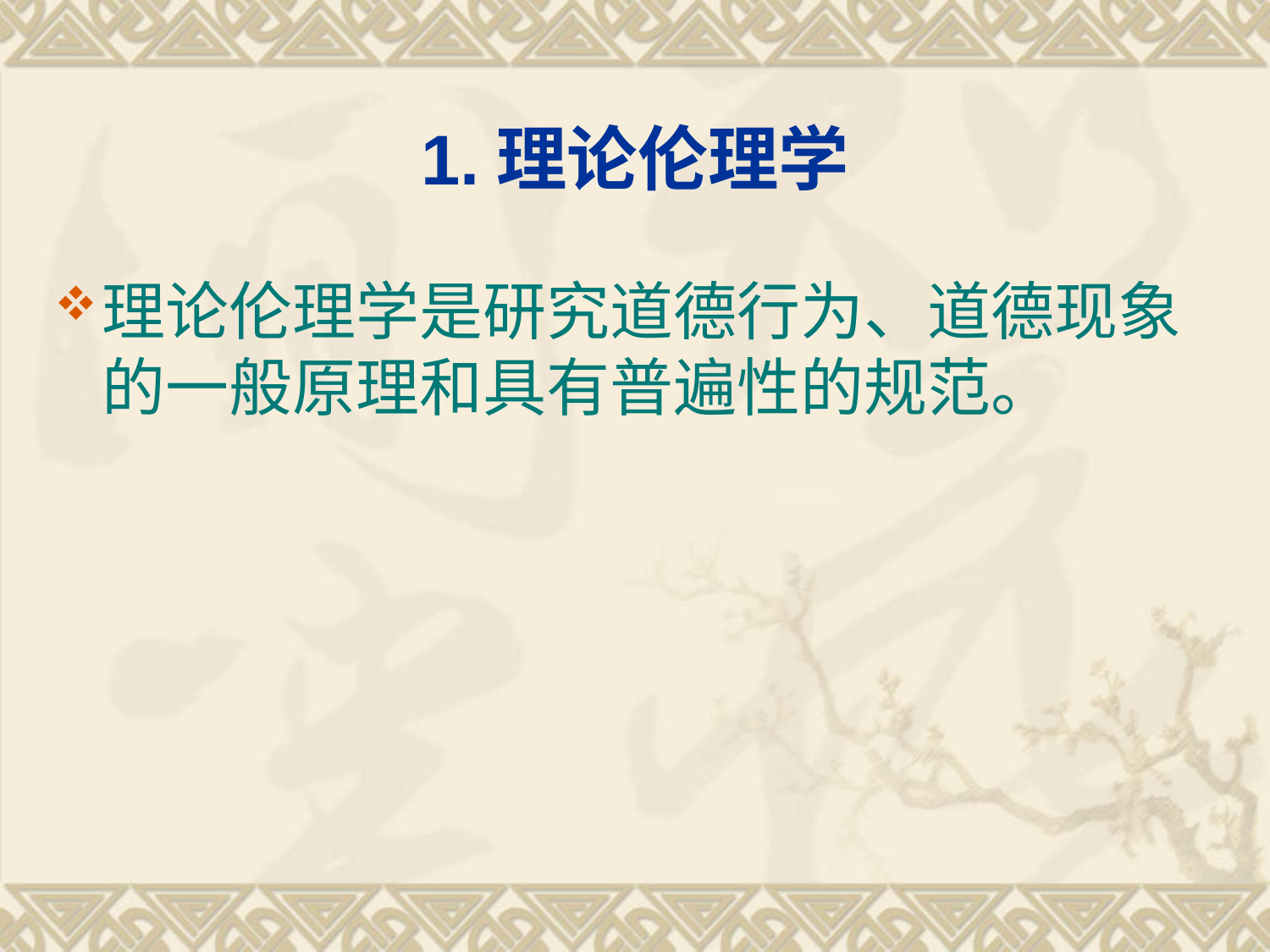

# 1.理论伦理学
理论伦理学是研究道德行为、道德现象的一般原理和具有普遍性的规范。